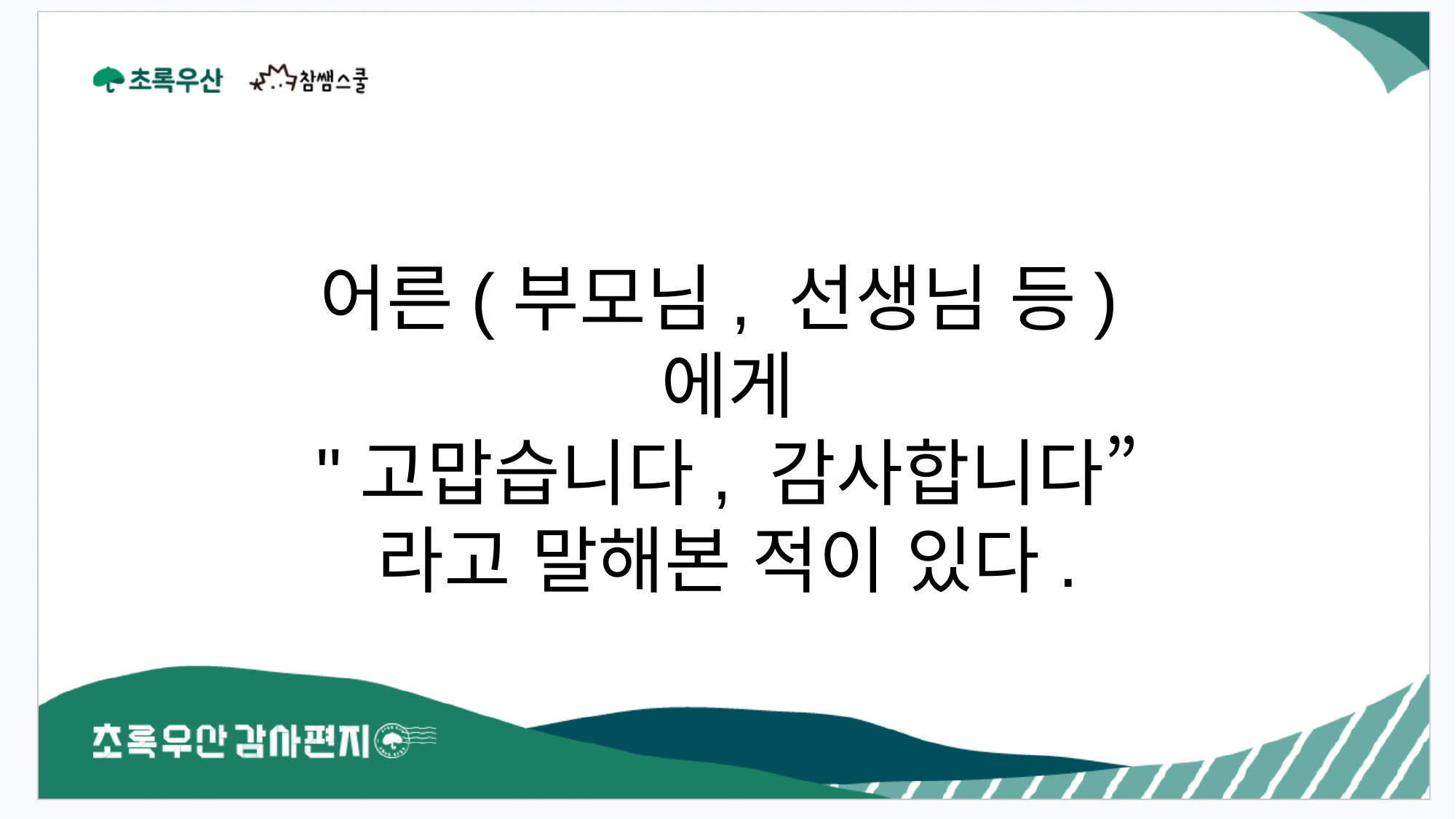

어른(부모님, 선생님 등)에게
"고맙습니다, 감사합니다”라고 말해본 적이 있다.